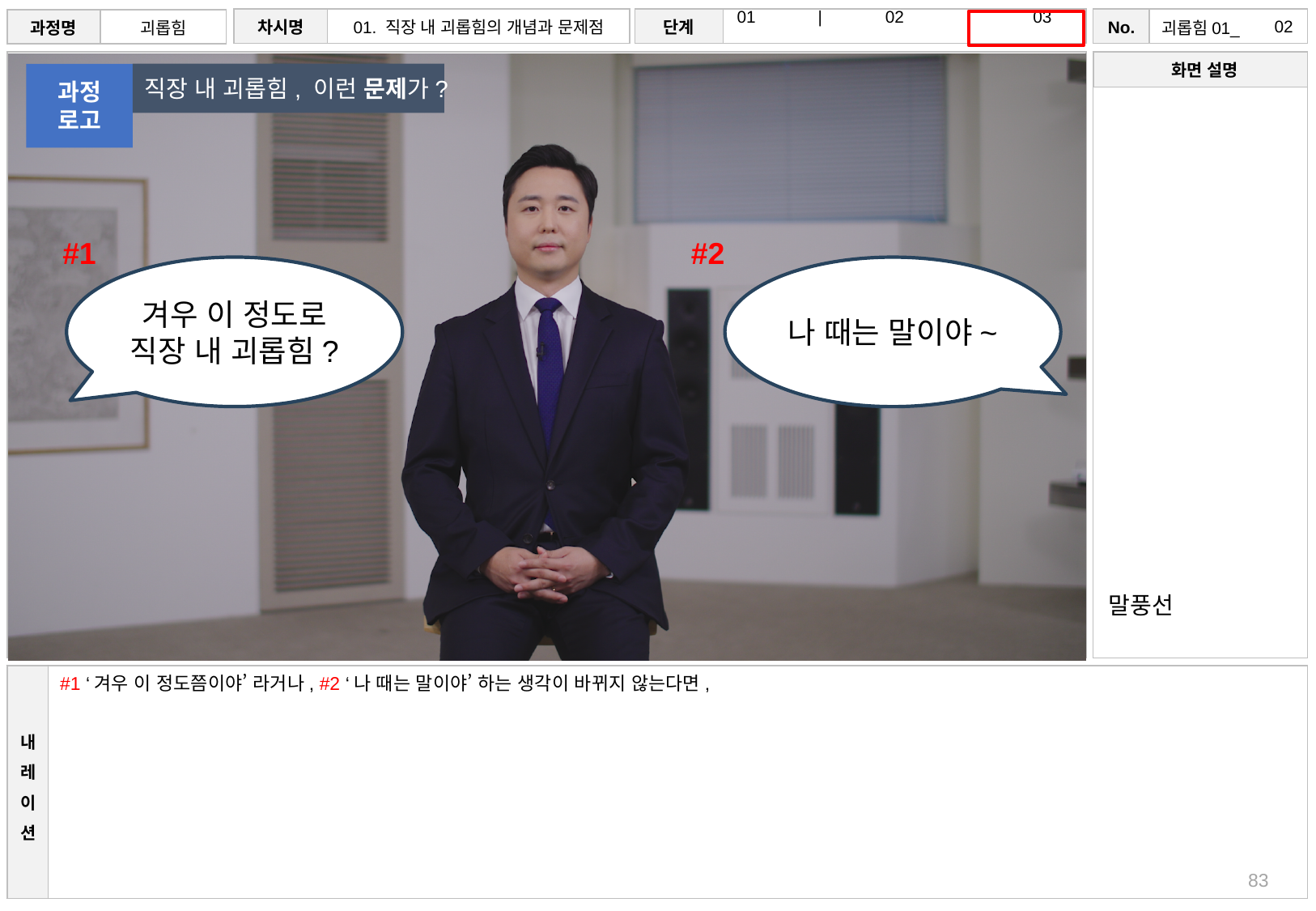

# 02
직장 내 괴롭힘, 이런 문제가?
과정
로고

#1
#2
겨우 이 정도로
직장 내 괴롭힘?
나 때는 말이야~
말풍선
#1 ‘겨우 이 정도쯤이야’ 라거나, #2 ‘나 때는 말이야’ 하는 생각이 바뀌지 않는다면,
83